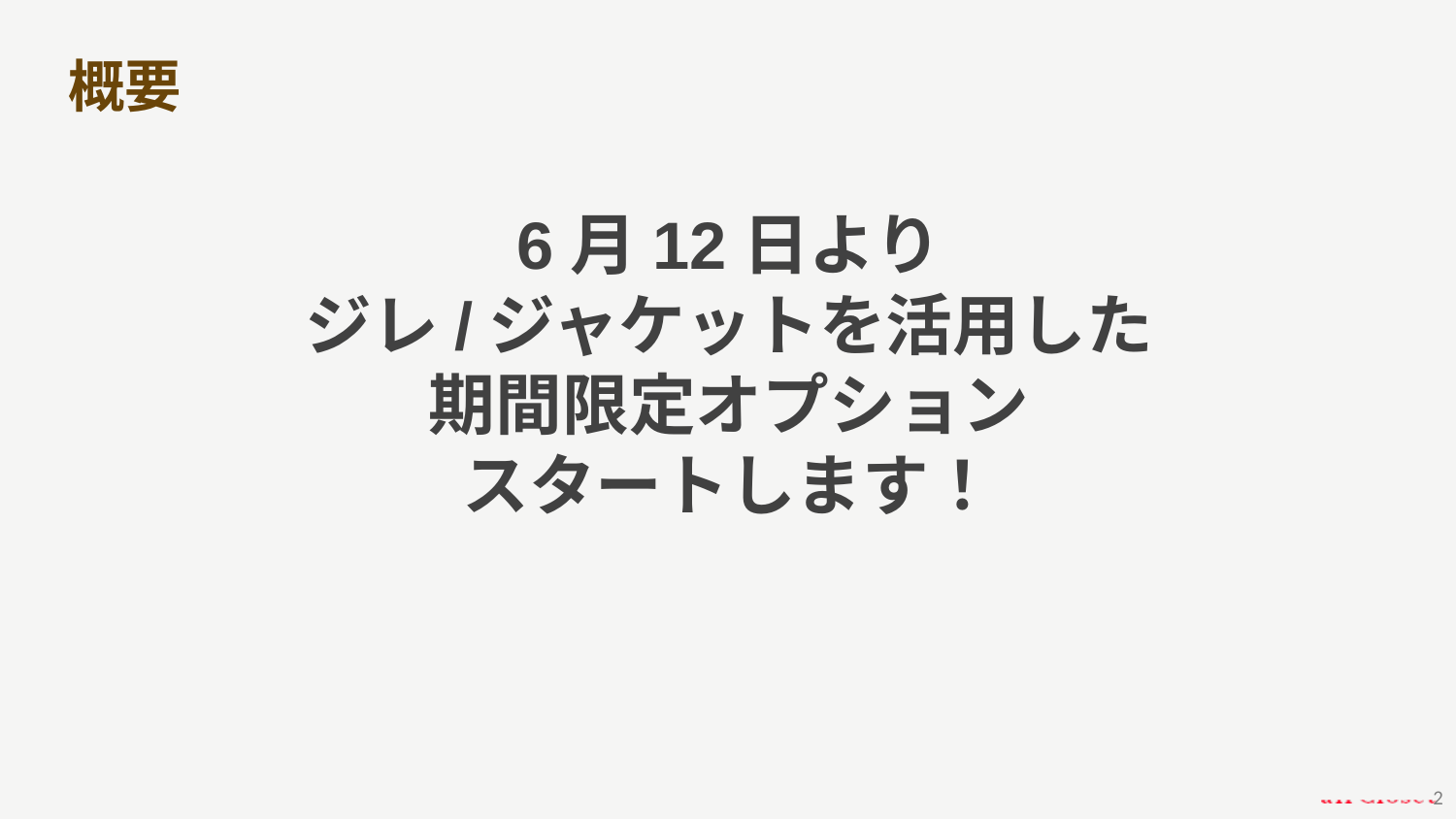

# 概要
6月12日より
ジレ/ジャケットを活用した
期間限定オプション
スタートします！

2